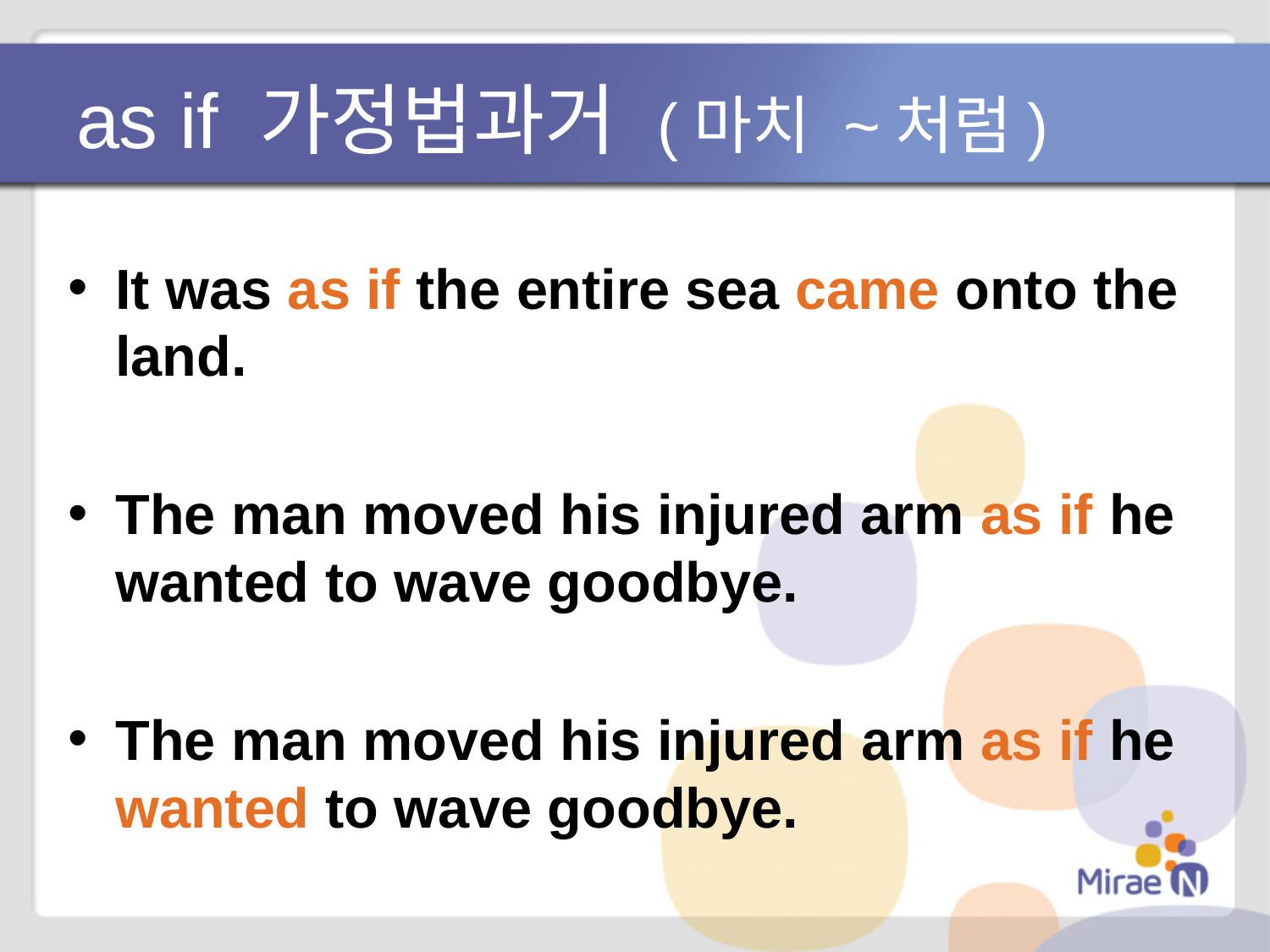

# as if 가정법과거 (마치 ~처럼)
It was as if the entire sea came onto the land.

The man moved his injured arm as if he wanted to wave goodbye.

The man moved his injured arm as if he wanted to wave goodbye.